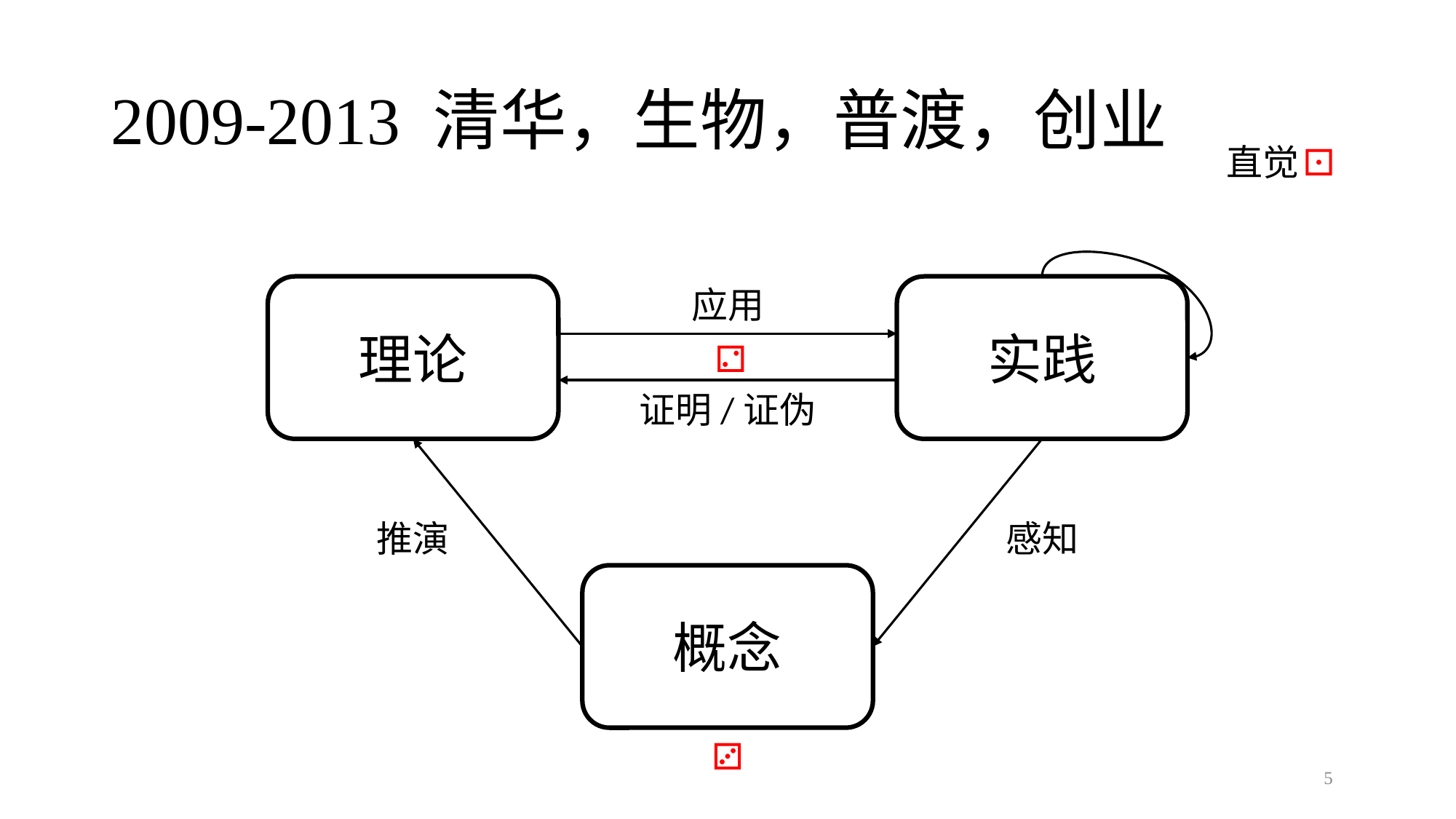

# 2009-2013 清华，生物，普渡，创业
直觉
⚀
应用
实践
理论
⚁
证明/证伪
推演
感知
概念
⚂
5